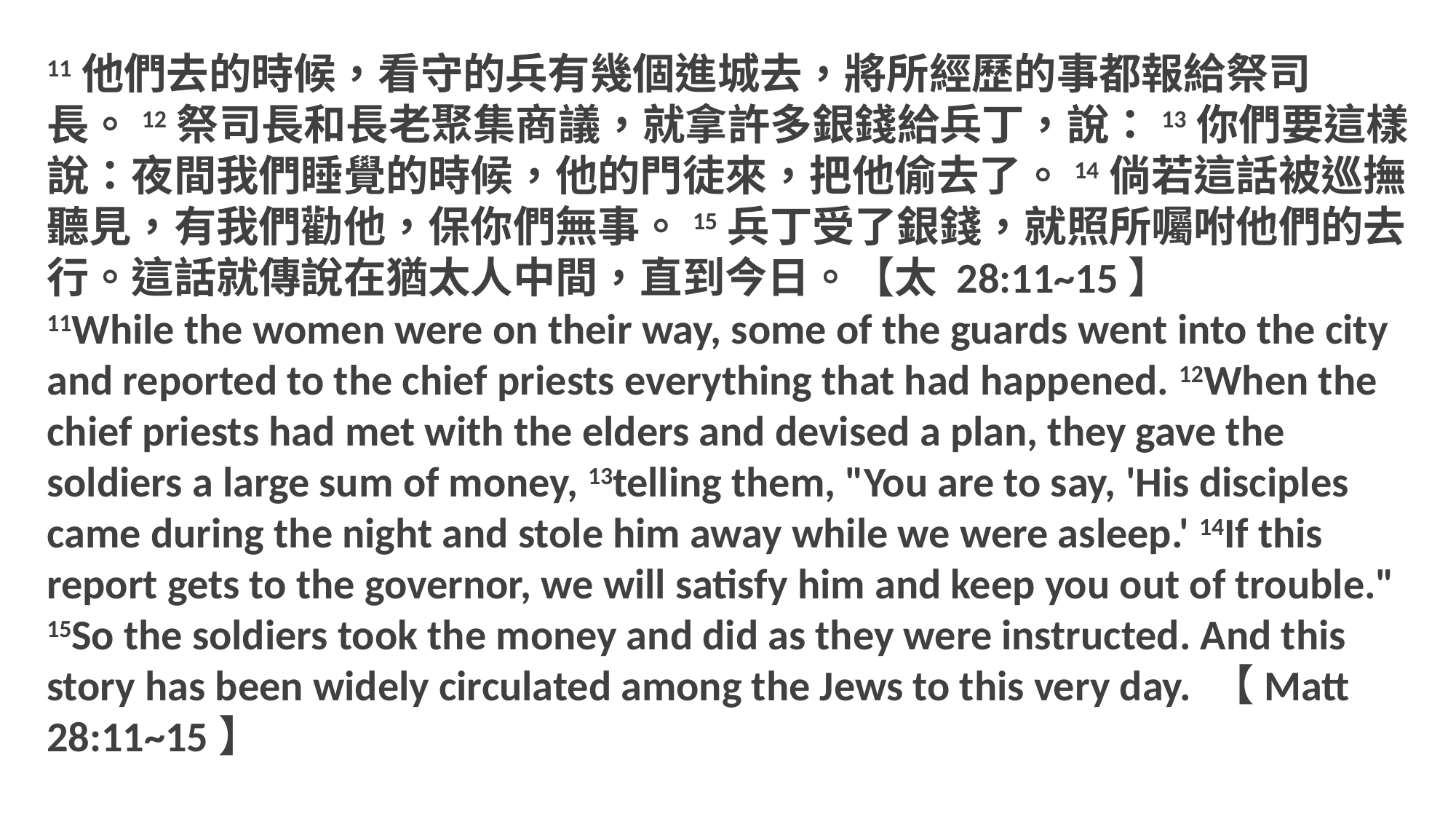

11他們去的時候，看守的兵有幾個進城去，將所經歷的事都報給祭司長。12祭司長和長老聚集商議，就拿許多銀錢給兵丁，說：13你們要這樣說：夜間我們睡覺的時候，他的門徒來，把他偷去了。14倘若這話被巡撫聽見，有我們勸他，保你們無事。15兵丁受了銀錢，就照所囑咐他們的去行。這話就傳說在猶太人中間，直到今日。【太 28:11~15】
11While the women were on their way, some of the guards went into the city and reported to the chief priests everything that had happened. 12When the chief priests had met with the elders and devised a plan, they gave the soldiers a large sum of money, 13telling them, "You are to say, 'His disciples came during the night and stole him away while we were asleep.' 14If this report gets to the governor, we will satisfy him and keep you out of trouble." 15So the soldiers took the money and did as they were instructed. And this story has been widely circulated among the Jews to this very day. 【Matt 28:11~15】